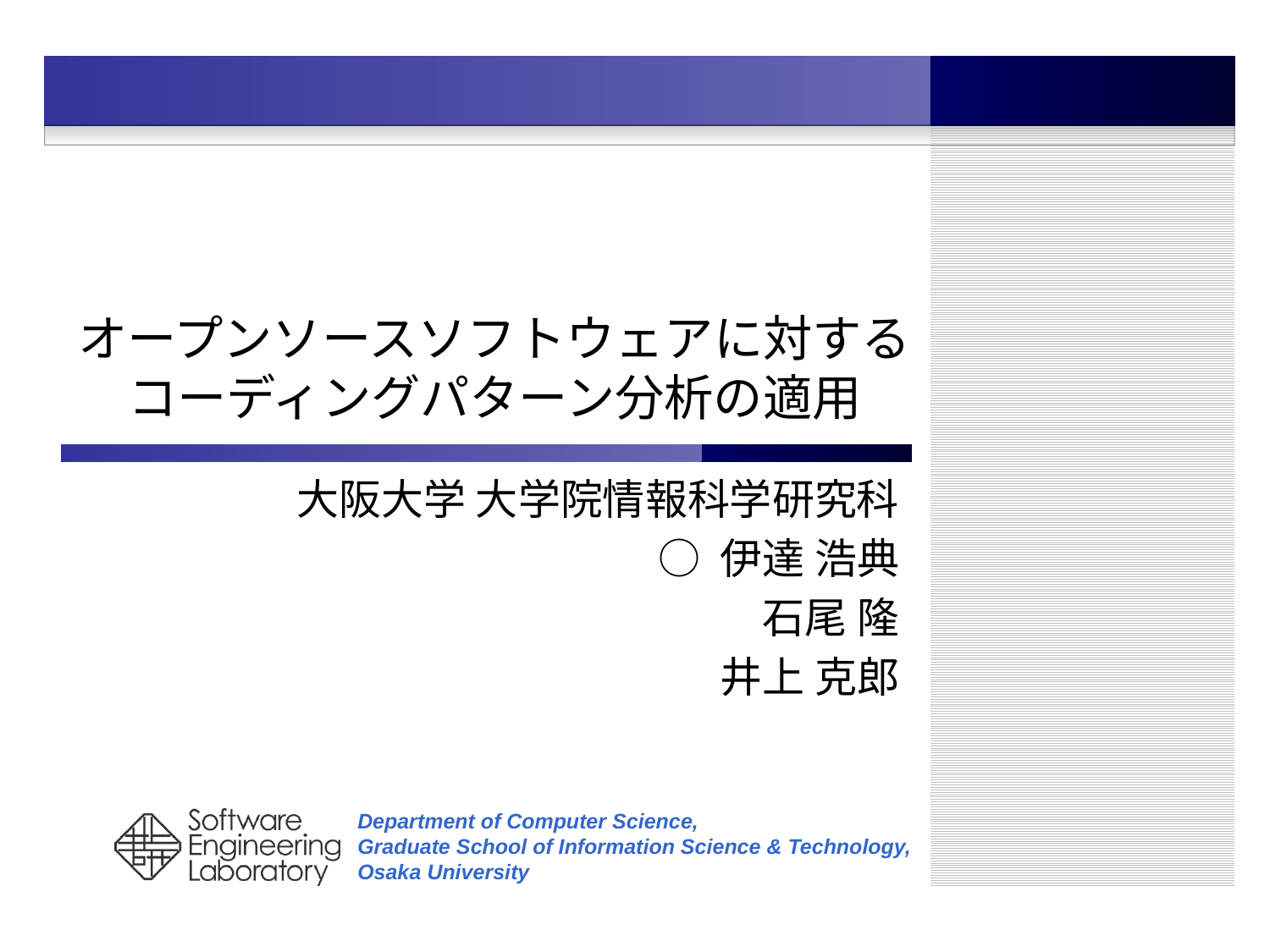

# オープンソースソフトウェアに対する コーディングパターン分析の適用
大阪大学 大学院情報科学研究科
○ 伊達 浩典
石尾 隆
井上 克郎